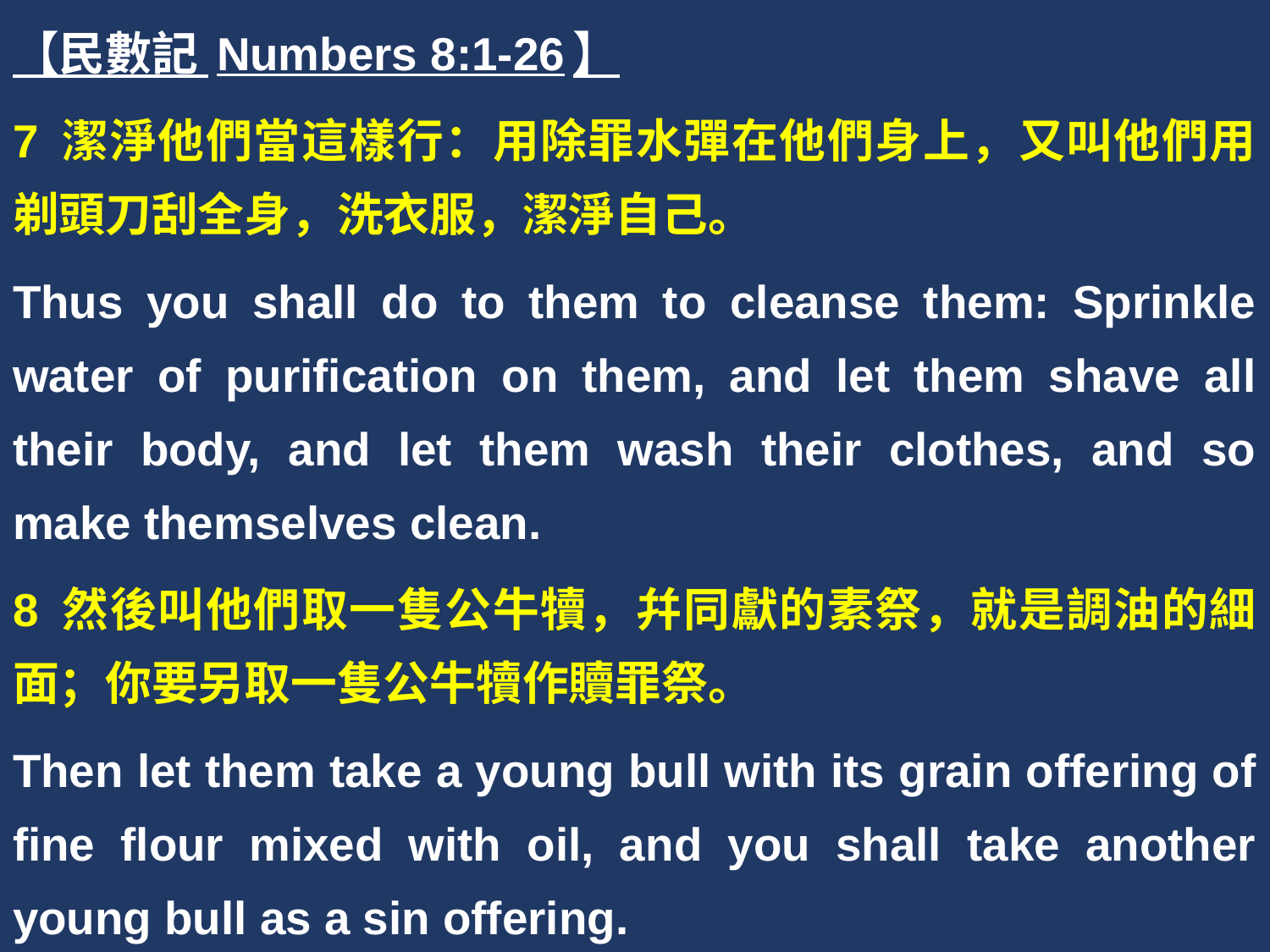

【民數記 Numbers 8:1-26】
7 潔淨他們當這樣行：用除罪水彈在他們身上，又叫他們用剃頭刀刮全身，洗衣服，潔淨自己。
Thus you shall do to them to cleanse them: Sprinkle water of purification on them, and let them shave all their body, and let them wash their clothes, and so make themselves clean.
8 然後叫他們取一隻公牛犢，幷同獻的素祭，就是調油的細面；你要另取一隻公牛犢作贖罪祭。
Then let them take a young bull with its grain offering of fine flour mixed with oil, and you shall take another young bull as a sin offering.